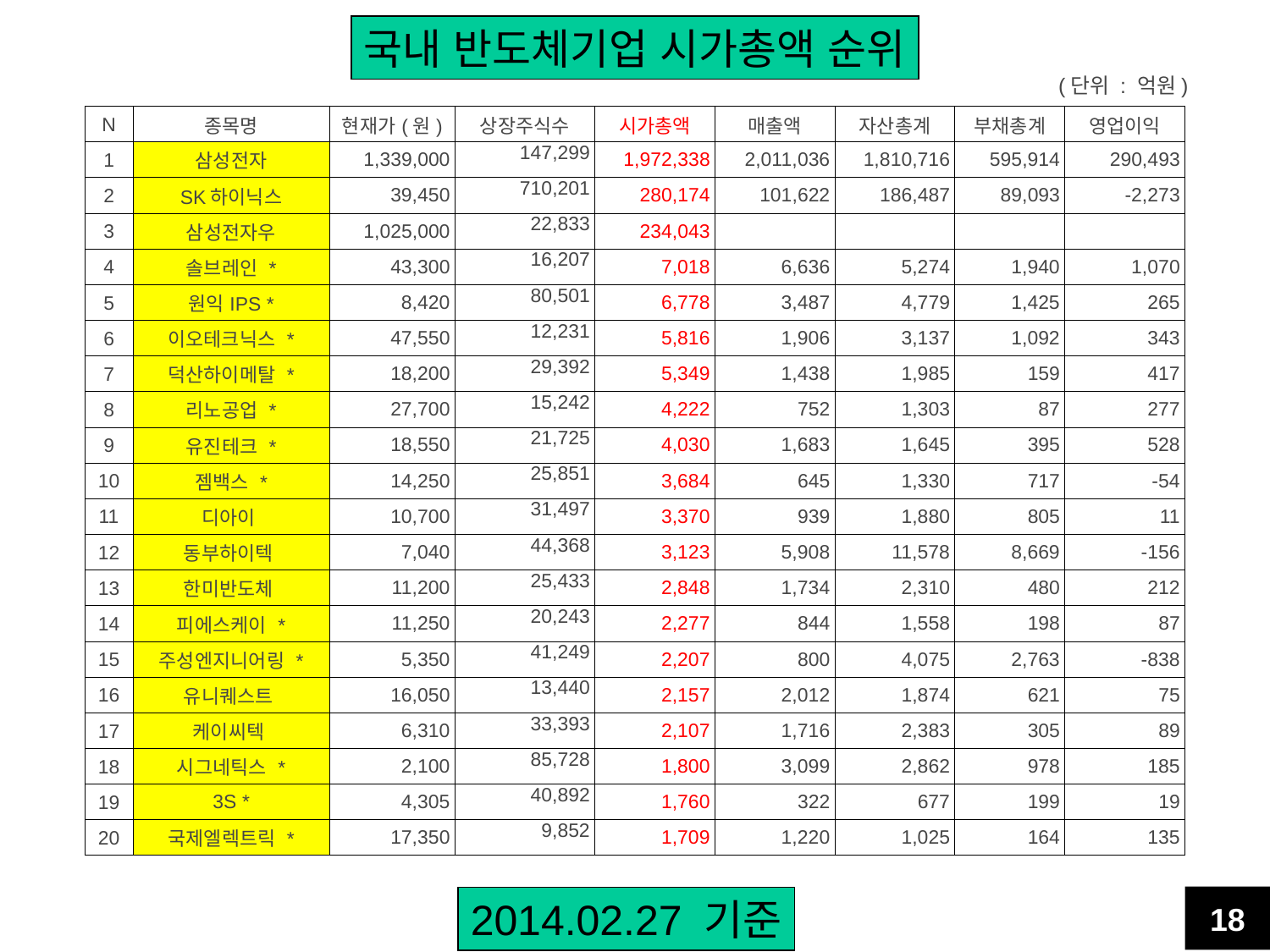

국내 반도체기업 시가총액 순위
(단위 : 억원)
| N | 종목명 | 현재가(원) | 상장주식수 | 시가총액 | 매출액 | 자산총계 | 부채총계 | 영업이익 |
| --- | --- | --- | --- | --- | --- | --- | --- | --- |
| 1 | 삼성전자 | 1,339,000 | 147,299 | 1,972,338 | 2,011,036 | 1,810,716 | 595,914 | 290,493 |
| 2 | SK하이닉스 | 39,450 | 710,201 | 280,174 | 101,622 | 186,487 | 89,093 | -2,273 |
| 3 | 삼성전자우 | 1,025,000 | 22,833 | 234,043 |  |  |  |  |
| 4 | 솔브레인 \* | 43,300 | 16,207 | 7,018 | 6,636 | 5,274 | 1,940 | 1,070 |
| 5 | 원익IPS \* | 8,420 | 80,501 | 6,778 | 3,487 | 4,779 | 1,425 | 265 |
| 6 | 이오테크닉스 \* | 47,550 | 12,231 | 5,816 | 1,906 | 3,137 | 1,092 | 343 |
| 7 | 덕산하이메탈 \* | 18,200 | 29,392 | 5,349 | 1,438 | 1,985 | 159 | 417 |
| 8 | 리노공업 \* | 27,700 | 15,242 | 4,222 | 752 | 1,303 | 87 | 277 |
| 9 | 유진테크 \* | 18,550 | 21,725 | 4,030 | 1,683 | 1,645 | 395 | 528 |
| 10 | 젬백스 \* | 14,250 | 25,851 | 3,684 | 645 | 1,330 | 717 | -54 |
| 11 | 디아이 | 10,700 | 31,497 | 3,370 | 939 | 1,880 | 805 | 11 |
| 12 | 동부하이텍 | 7,040 | 44,368 | 3,123 | 5,908 | 11,578 | 8,669 | -156 |
| 13 | 한미반도체 | 11,200 | 25,433 | 2,848 | 1,734 | 2,310 | 480 | 212 |
| 14 | 피에스케이 \* | 11,250 | 20,243 | 2,277 | 844 | 1,558 | 198 | 87 |
| 15 | 주성엔지니어링 \* | 5,350 | 41,249 | 2,207 | 800 | 4,075 | 2,763 | -838 |
| 16 | 유니퀘스트 | 16,050 | 13,440 | 2,157 | 2,012 | 1,874 | 621 | 75 |
| 17 | 케이씨텍 | 6,310 | 33,393 | 2,107 | 1,716 | 2,383 | 305 | 89 |
| 18 | 시그네틱스 \* | 2,100 | 85,728 | 1,800 | 3,099 | 2,862 | 978 | 185 |
| 19 | 3S \* | 4,305 | 40,892 | 1,760 | 322 | 677 | 199 | 19 |
| 20 | 국제엘렉트릭 \* | 17,350 | 9,852 | 1,709 | 1,220 | 1,025 | 164 | 135 |
18
2014.02.27 기준